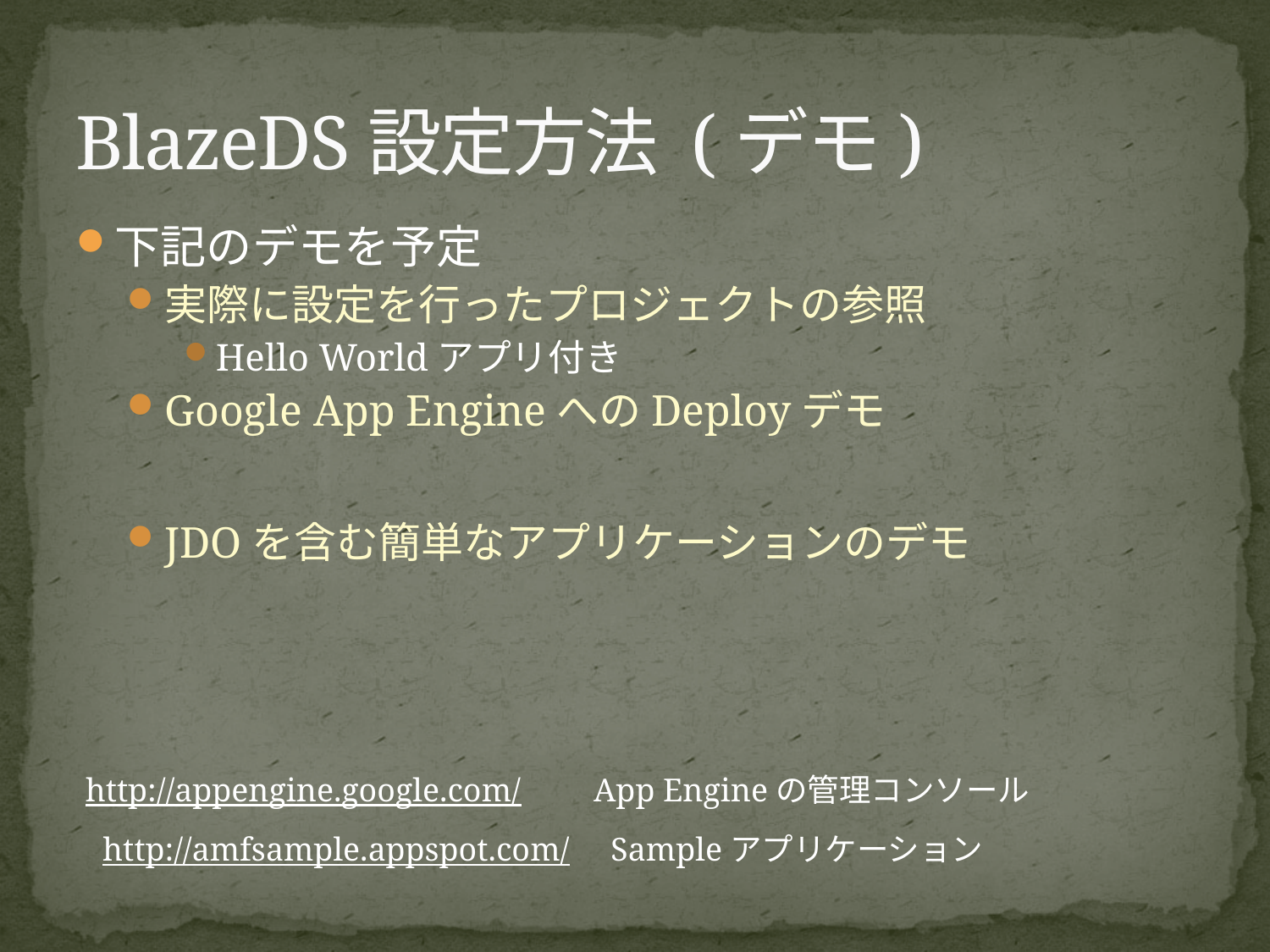

# BlazeDS設定方法 (デモ)
下記のデモを予定
実際に設定を行ったプロジェクトの参照
Hello Worldアプリ付き
Google App EngineへのDeployデモ

JDOを含む簡単なアプリケーションのデモ

http://appengine.google.com/	App Engineの管理コンソール
http://amfsample.appspot.com/	Sampleアプリケーション